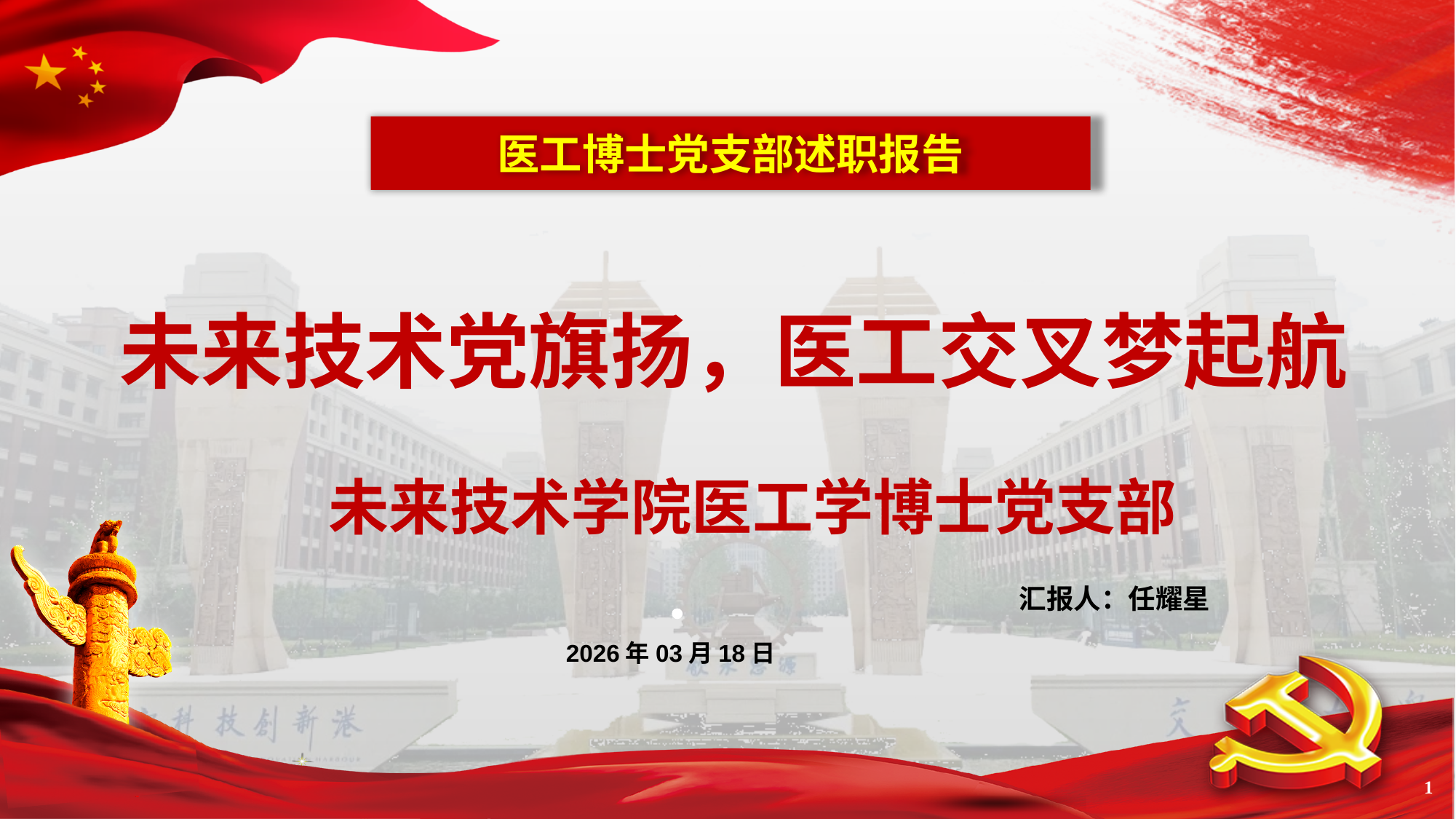

医工博士党支部述职报告
未来技术党旗扬，医工交叉梦起航
 未来技术学院医工学博士党支部

汇报人：任耀星

2026年03月18日

1